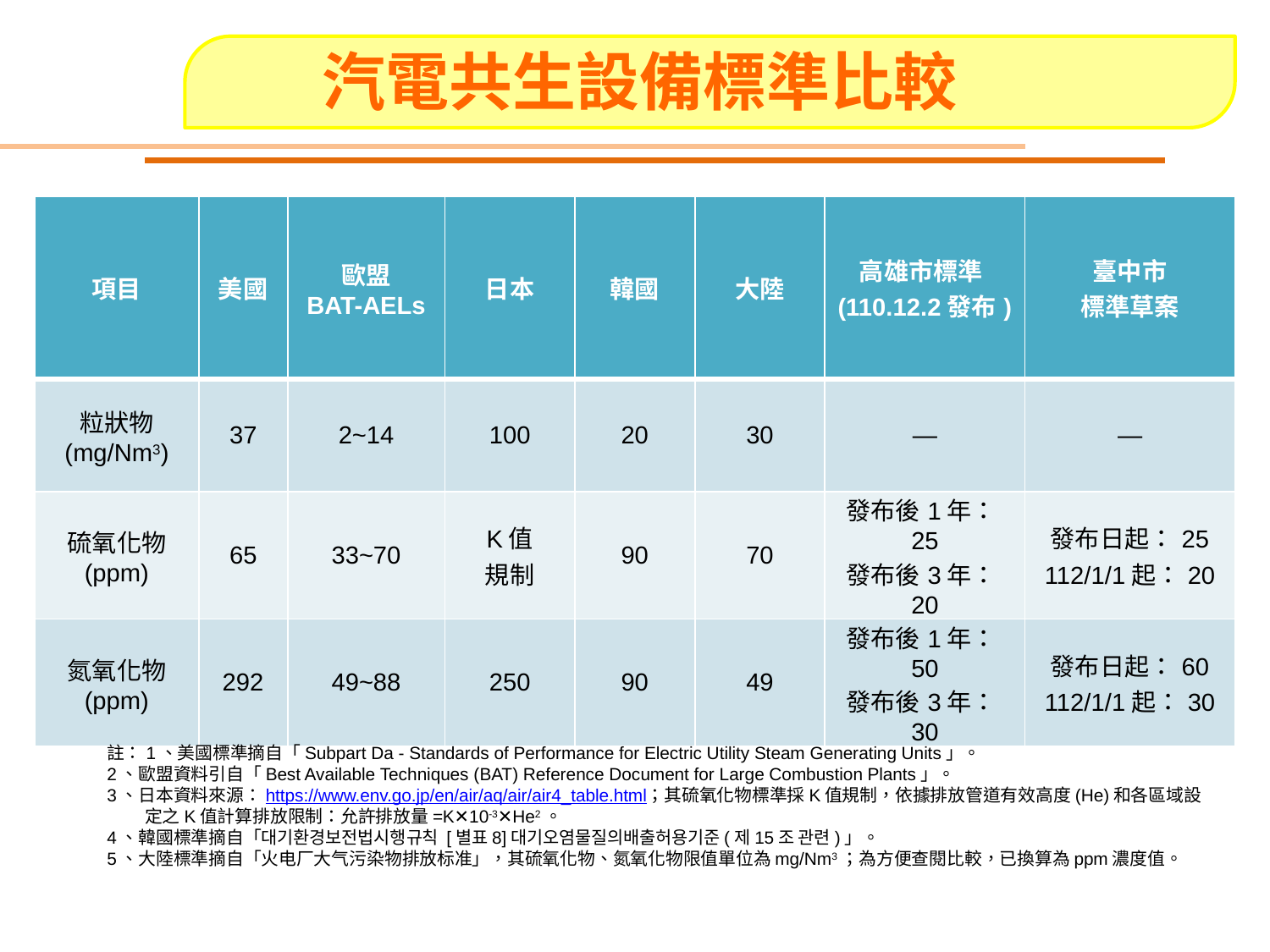

# 汽電共生設備標準比較
4
| 項目 | 美國 | 歐盟 BAT-AELs | 日本 | 韓國 | 大陸 | 高雄市標準(110.12.2發布) | 臺中市 標準草案 |
| --- | --- | --- | --- | --- | --- | --- | --- |
| 粒狀物 (mg/Nm3) | 37 | 2~14 | 100 | 20 | 30 | — | — |
| 硫氧化物 (ppm) | 65 | 33~70 | K值 規制 | 90 | 70 | 發布後1年：25 發布後3年：20 | 發布日起：25 112/1/1起：20 |
| 氮氧化物 (ppm) | 292 | 49~88 | 250 | 90 | 49 | 發布後1年：50 發布後3年：30 | 發布日起：60 112/1/1起：30 |
註：1、美國標準摘自「Subpart Da - Standards of Performance for Electric Utility Steam Generating Units」。
2、歐盟資料引自「Best Available Techniques (BAT) Reference Document for Large Combustion Plants」。
3、日本資料來源：https://www.env.go.jp/en/air/aq/air/air4_table.html；其硫氧化物標準採K值規制，依據排放管道有效高度(He)和各區域設定之K值計算排放限制：允許排放量=K✕10-3✕He2。
4、韓國標準摘自「대기환경보전법시행규칙 [별표8]대기오염물질의배출허용기준(제15조 관련)」。
5、大陸標準摘自「火电厂大气污染物排放标准」，其硫氧化物、氮氧化物限值單位為mg/Nm3；為方便查閱比較，已換算為ppm濃度值。